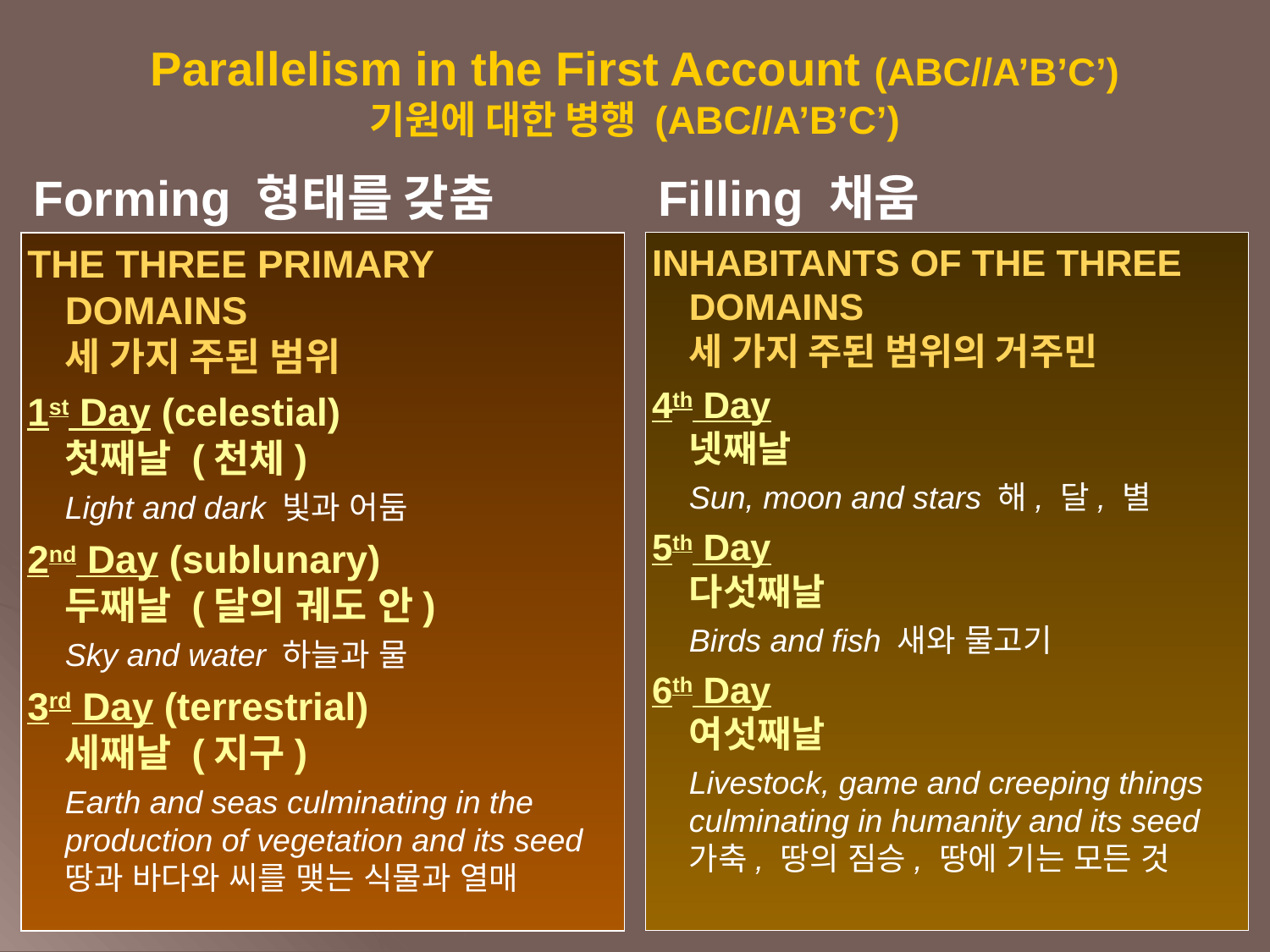

Parallelism in the First Account (ABC//A’B’C’)
기원에 대한 병행 (ABC//A’B’C’)
Forming 형태를 갖춤
Filling 채움
THE THREE PRIMARY DOMAINS
세 가지 주된 범위
1st Day (celestial)
첫째날 (천체)
	Light and dark 빛과 어둠
2nd Day (sublunary)
두째날 (달의 궤도 안)
	Sky and water 하늘과 물
3rd Day (terrestrial)
세째날 (지구)
	Earth and seas culminating in the production of vegetation and its seed 땅과 바다와 씨를 맺는 식물과 열매
INHABITANTS OF THE THREE DOMAINS
세 가지 주된 범위의 거주민
4th Day
넷째날
	Sun, moon and stars 해, 달, 별
5th Day
다섯째날
	Birds and fish 새와 물고기
6th Day
여섯째날
	Livestock, game and creeping things culminating in humanity and its seed 가축, 땅의 짐승, 땅에 기는 모든 것